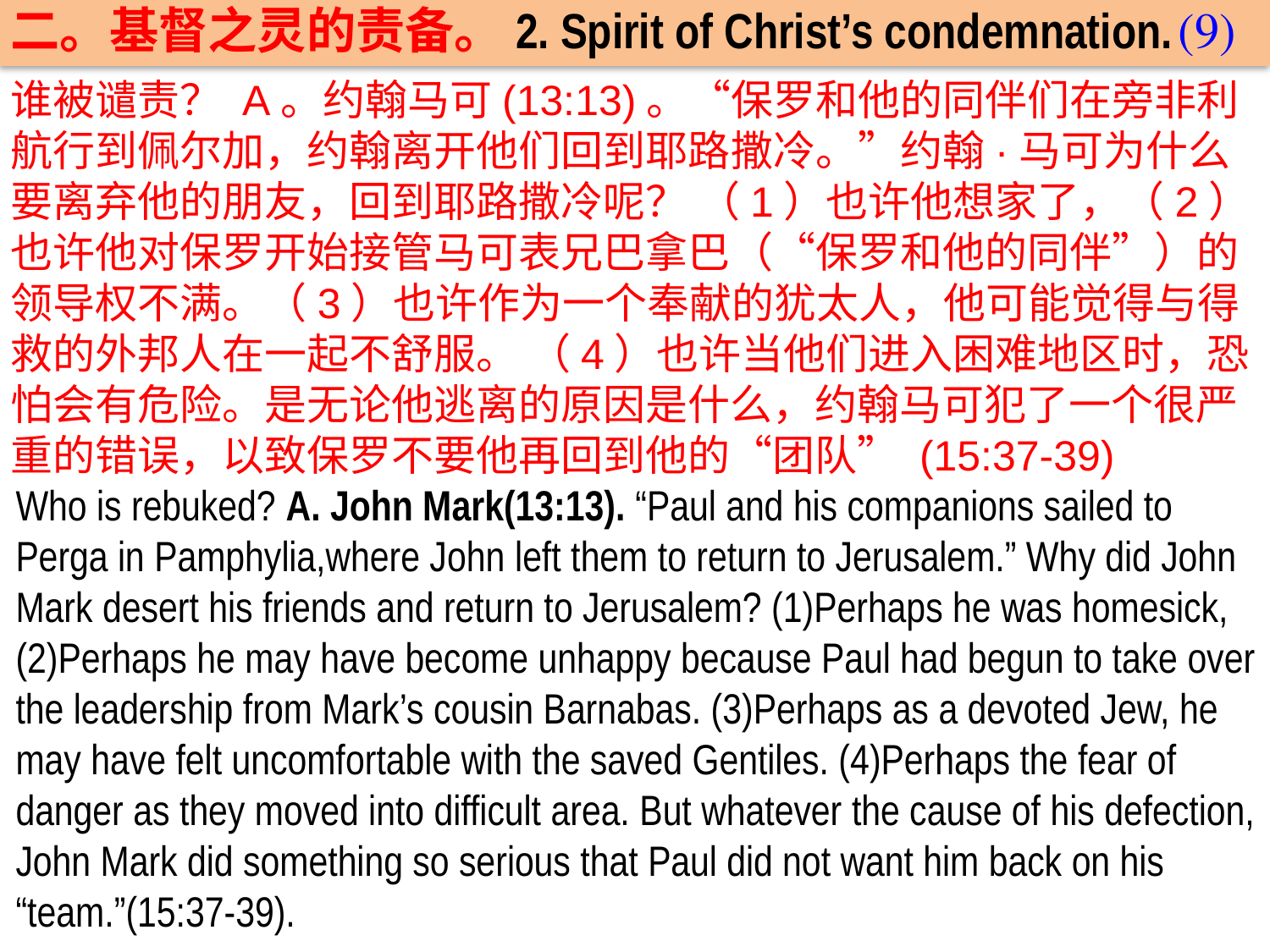

(9)
二。基督之灵的责备。2. Spirit of Christ’s condemnation.

谁被谴责？ A。约翰马可(13:13)。“保罗和他的同伴们在旁非利航行到佩尔加，约翰离开他们回到耶路撒冷。”约翰·马可为什么要离弃他的朋友，回到耶路撒冷呢？ （1）也许他想家了，（2）也许他对保罗开始接管马可表兄巴拿巴（“保罗和他的同伴”）的领导权不满。（3）也许作为一个奉献的犹太人，他可能觉得与得救的外邦人在一起不舒服。 （4）也许当他们进入困难地区时，恐怕会有危险。是无论他逃离的原因是什么，约翰马可犯了一个很严重的错误，以致保罗不要他再回到他的“团队” (15:37-39)
Who is rebuked? A. John Mark(13:13). “Paul and his companions sailed to Perga in Pamphylia,where John left them to return to Jerusalem.” Why did John Mark desert his friends and return to Jerusalem? (1)Perhaps he was homesick, (2)Perhaps he may have become unhappy because Paul had begun to take over the leadership from Mark’s cousin Barnabas. (3)Perhaps as a devoted Jew, he may have felt uncomfortable with the saved Gentiles. (4)Perhaps the fear of danger as they moved into difficult area. But whatever the cause of his defection, John Mark did something so serious that Paul did not want him back on his “team.”(15:37-39).